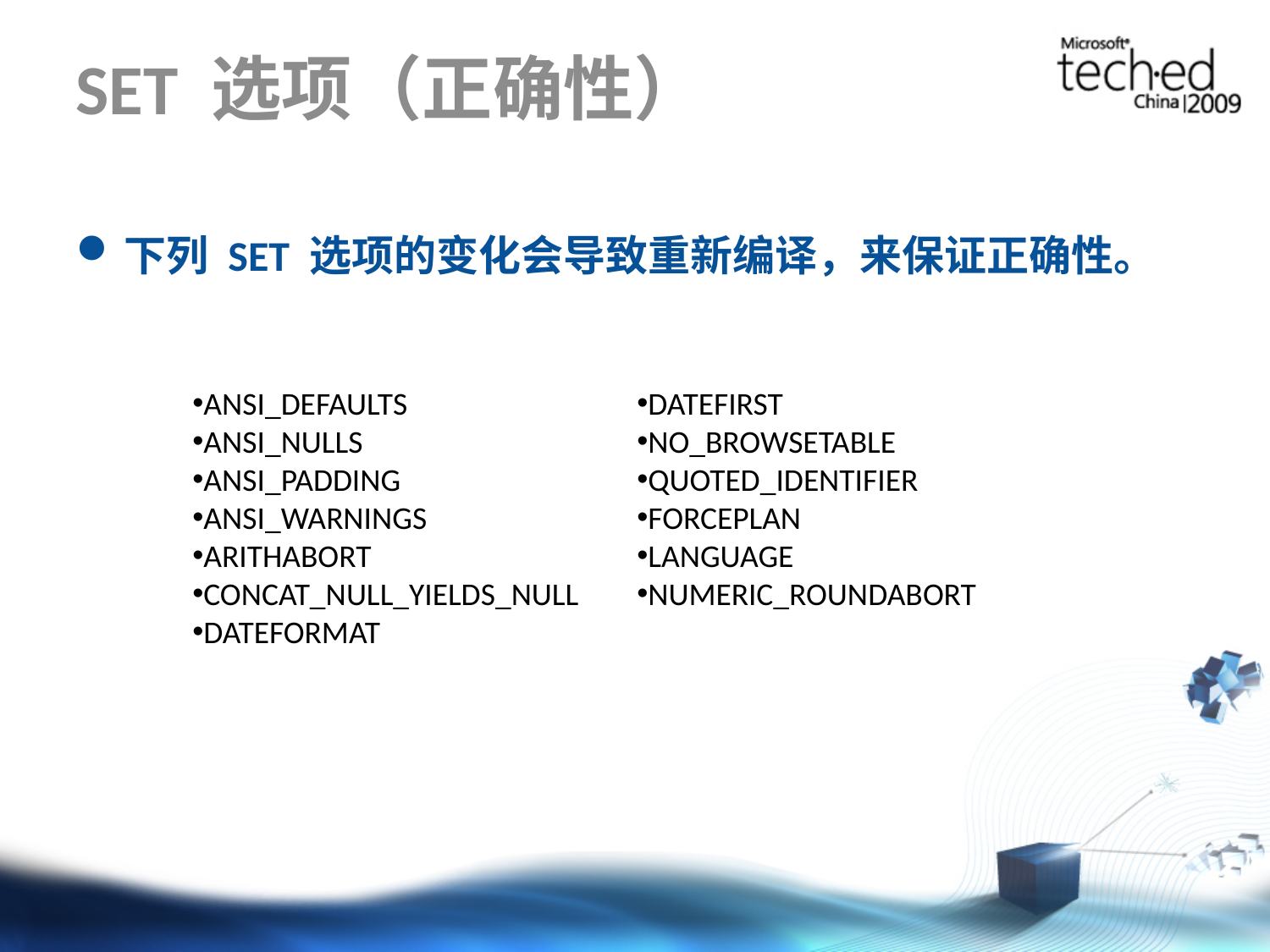

# SET 选项（正确性）
下列 SET 选项的变化会导致重新编译，来保证正确性。
ANSI_DEFAULTS
ANSI_NULLS
ANSI_PADDING
ANSI_WARNINGS
ARITHABORT
CONCAT_NULL_YIELDS_NULL
DATEFORMAT

DATEFIRST
NO_BROWSETABLE
QUOTED_IDENTIFIER
FORCEPLAN
LANGUAGE
NUMERIC_ROUNDABORT